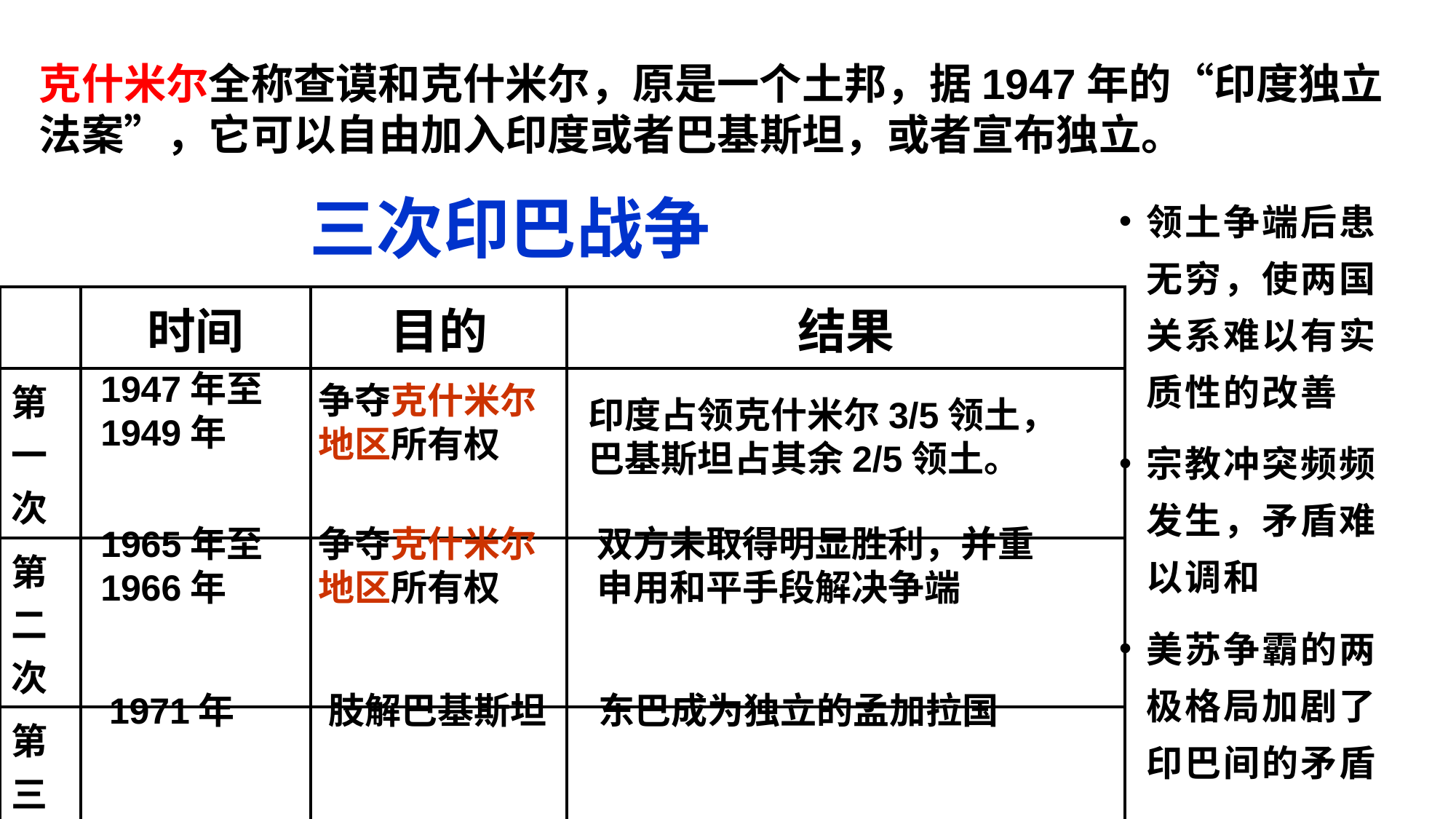

克什米尔全称查谟和克什米尔，原是一个土邦，据1947年的“印度独立法案”，它可以自由加入印度或者巴基斯坦，或者宣布独立。
领土争端后患无穷，使两国关系难以有实质性的改善
宗教冲突频频发生，矛盾难以调和
美苏争霸的两极格局加剧了印巴间的矛盾
三次印巴战争
|  | 时间 | 目的 | 结果 |
| --- | --- | --- | --- |
| 第一次 |  |  |  |
| 第二次 |  |  |  |
| 第三次 |  |  |  |
1947年至1949年
争夺克什米尔地区所有权
印度占领克什米尔3/5领土，巴基斯坦占其余2/5领土。
争夺克什米尔地区所有权
双方未取得明显胜利，并重申用和平手段解决争端
1965年至1966年
肢解巴基斯坦
东巴成为独立的孟加拉国
1971年